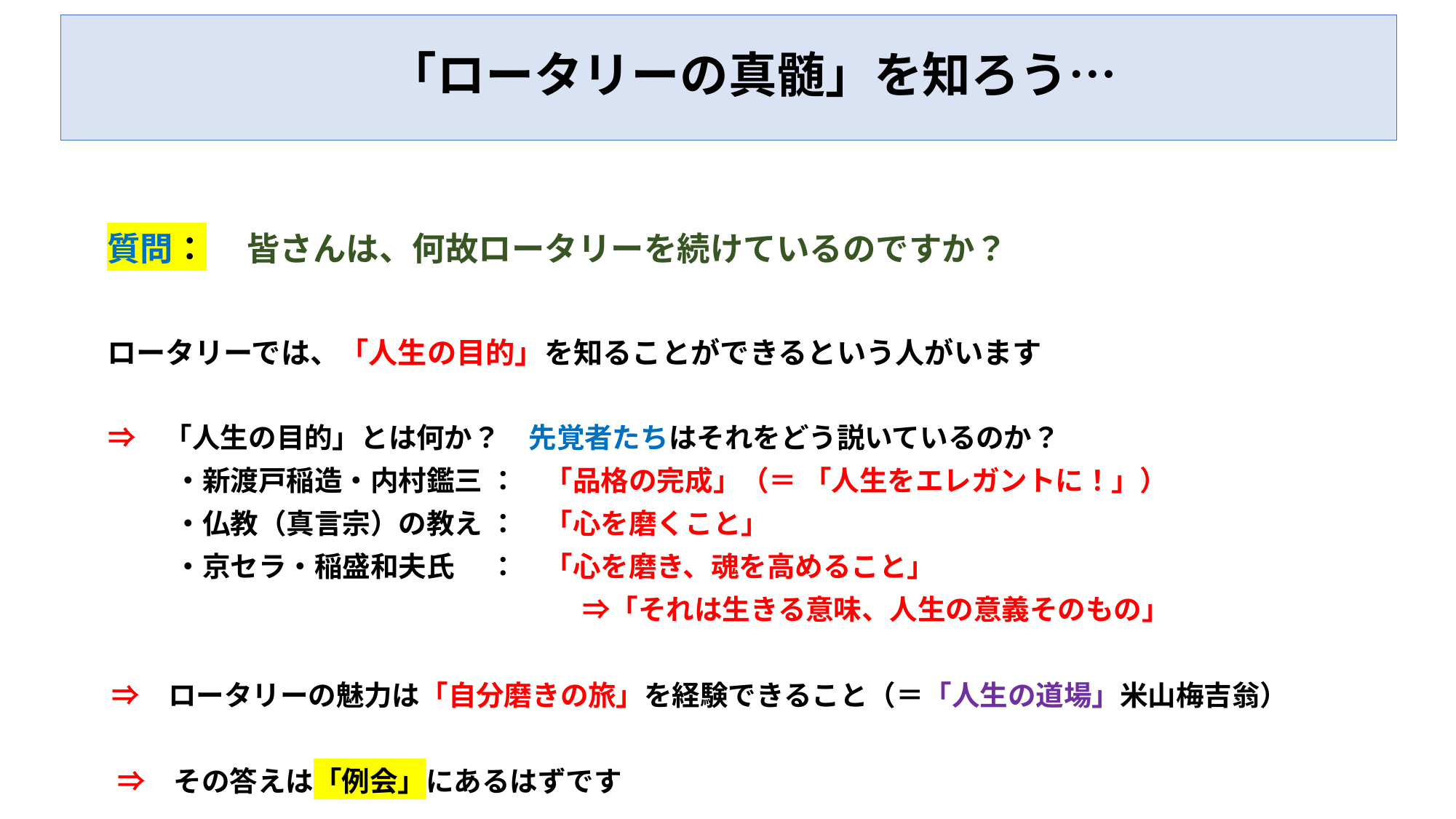

# 「ロータリーの真髄」を知ろう…

　質問： 　皆さんは、何故ロータリーを続けているのですか？

　ロータリーでは、「人生の目的」を知ることができるという人がいます

　  ⇒　「人生の目的」とは何か？　先覚者たちはそれをどう説いているのか？
　   　　・新渡戸稲造・内村鑑三 ：　「品格の完成」（＝ 「人生をエレガントに！」）
　　  　 ・仏教（真言宗）の教え ：　「心を磨くこと」
　　   　・京セラ・稲盛和夫氏　 ：　「心を磨き、魂を高めること」
　　　　　　　　　　　　　　　 　　　⇒「それは生きる意味、人生の意義そのもの」

　  ⇒　ロータリーの魅力は「自分磨きの旅」を経験できること（＝「人生の道場」米山梅吉翁）

 　 ⇒　その答えは「例会」にあるはずです